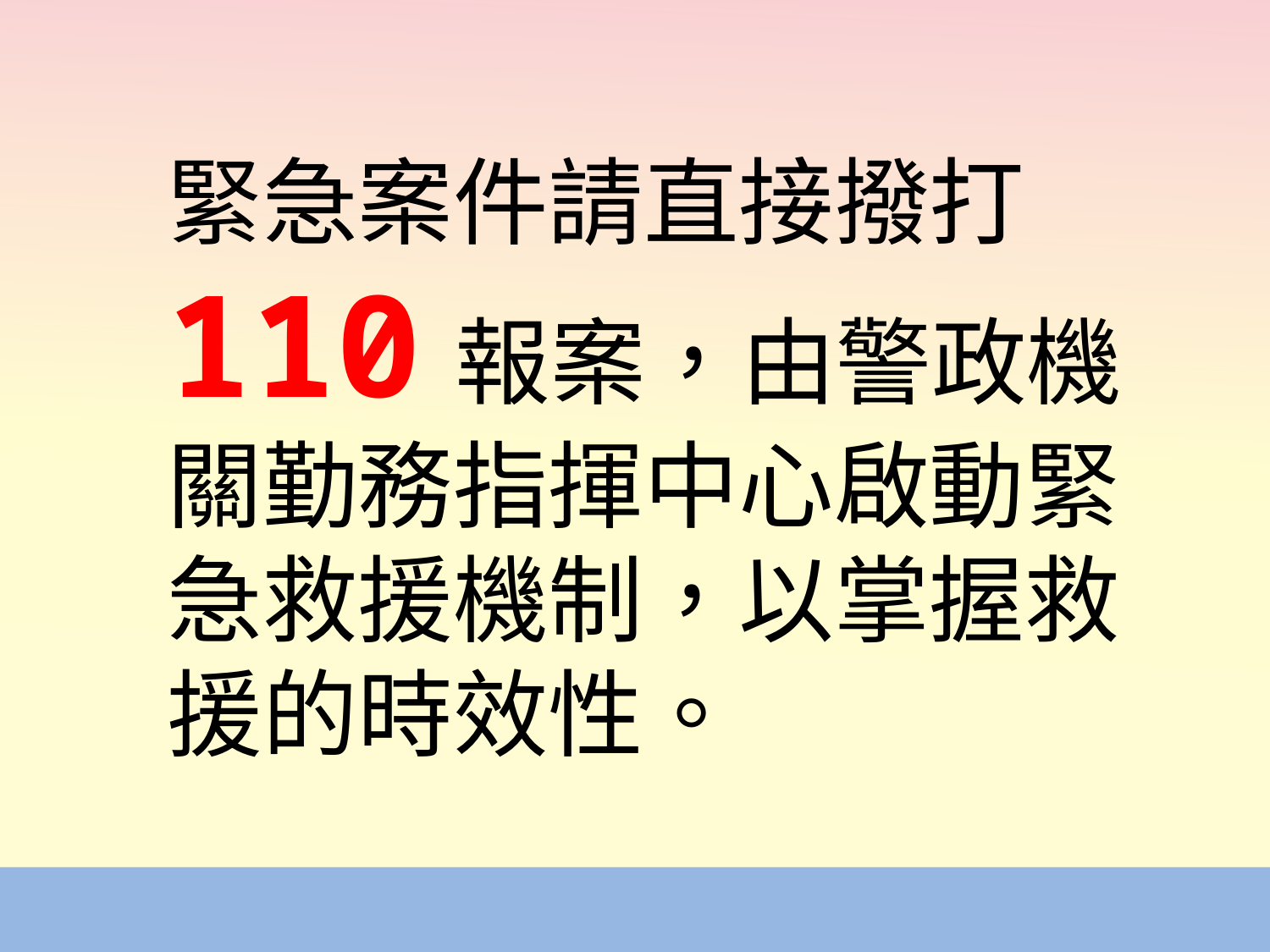

緊急案件請直接撥打110報案，由警政機關勤務指揮中心啟動緊急救援機制，以掌握救援的時效性。